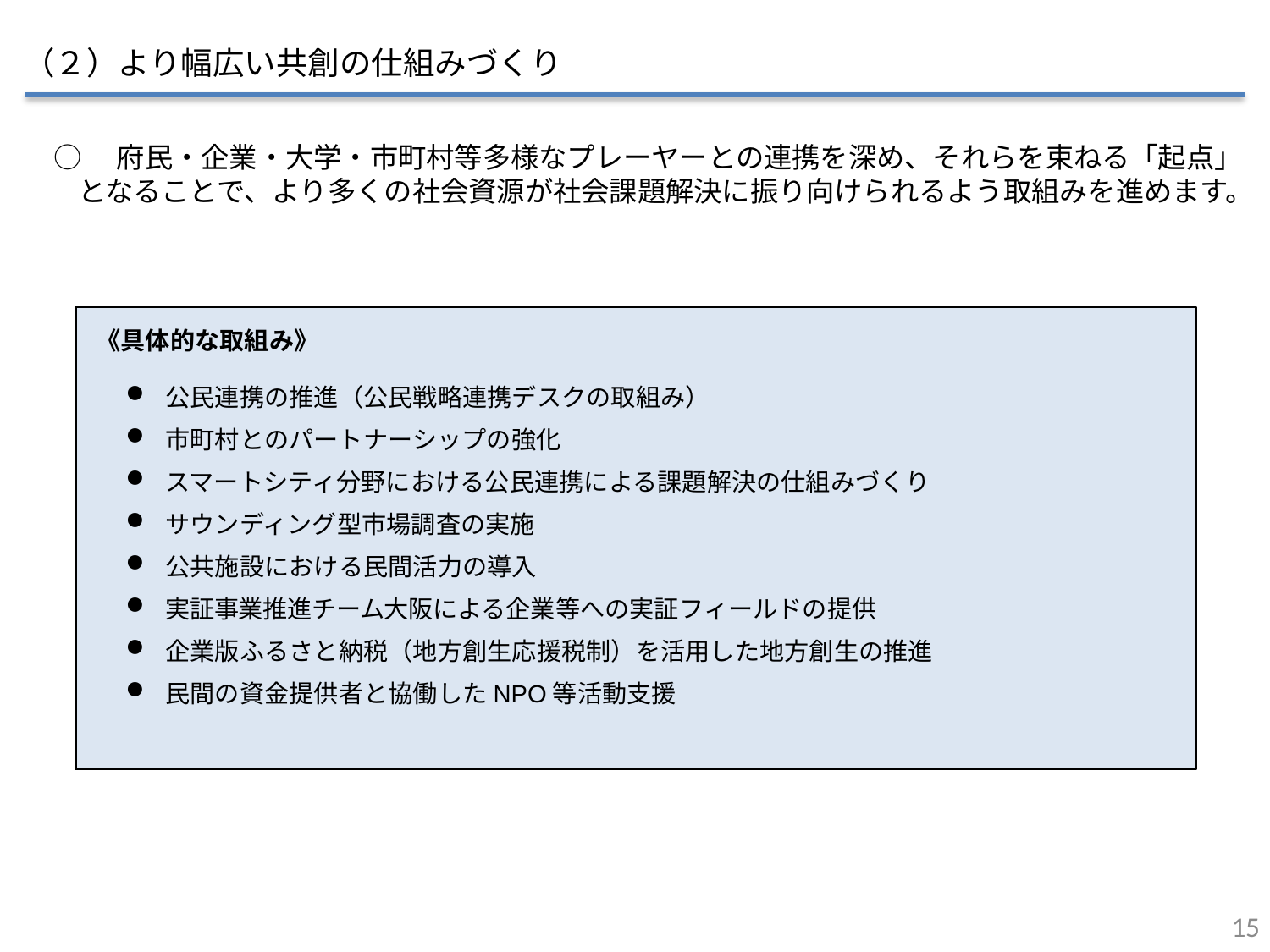

（２）より幅広い共創の仕組みづくり
○　府民・企業・大学・市町村等多様なプレーヤーとの連携を深め、それらを束ねる「起点」となることで、より多くの社会資源が社会課題解決に振り向けられるよう取組みを進めます。
公民連携の推進（公民戦略連携デスクの取組み）
市町村とのパートナーシップの強化
スマートシティ分野における公民連携による課題解決の仕組みづくり
サウンディング型市場調査の実施
公共施設における民間活力の導入
実証事業推進チーム大阪による企業等への実証フィールドの提供
企業版ふるさと納税（地方創生応援税制）を活用した地方創生の推進
民間の資金提供者と協働したNPO等活動支援
《具体的な取組み》
15